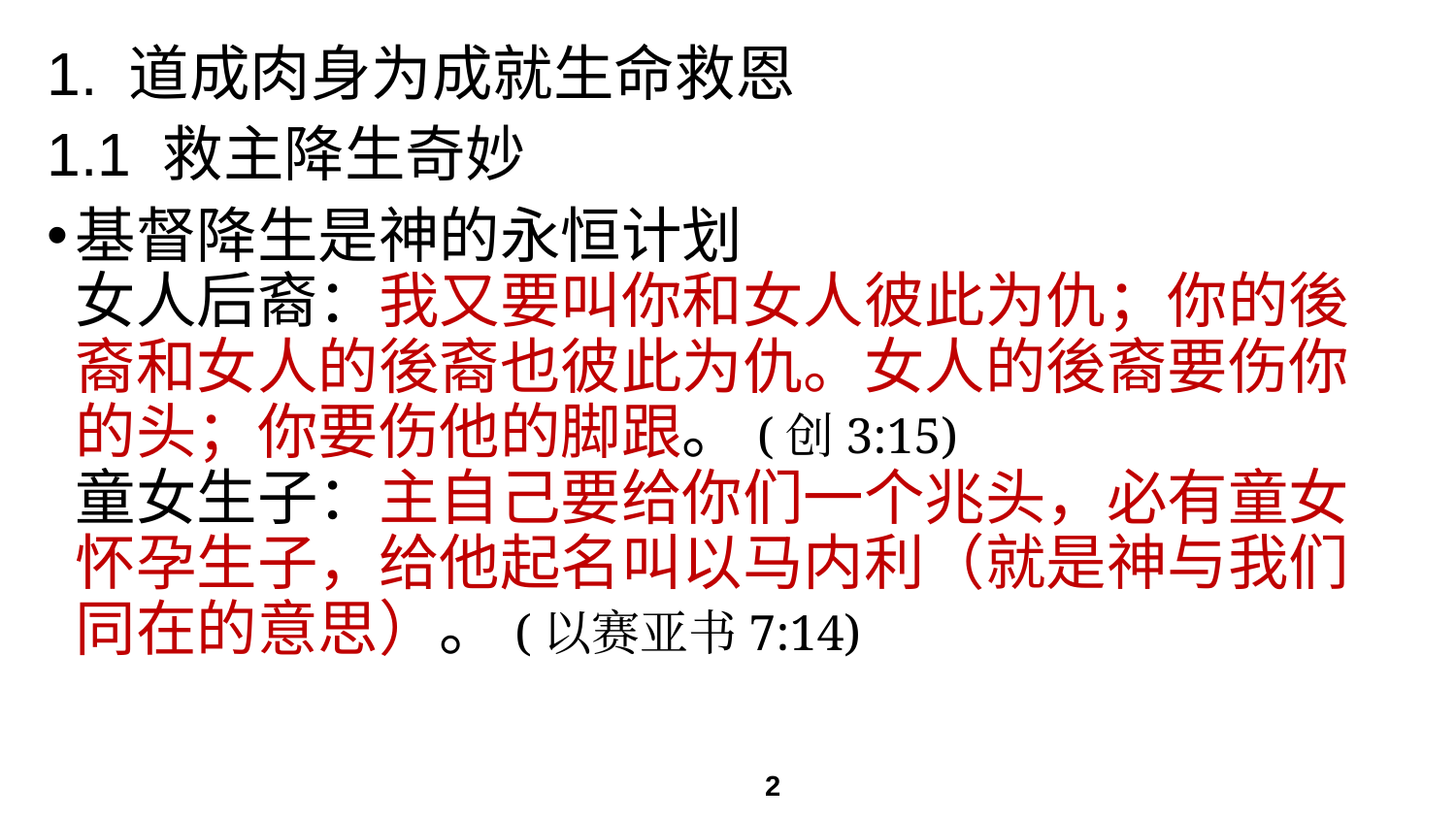

# 1. 道成肉身为成就生命救恩
1.1 救主降生奇妙
基督降生是神的永恒计划
女人后裔：我又要叫你和女人彼此为仇；你的後裔和女人的後裔也彼此为仇。女人的後裔要伤你的头；你要伤他的脚跟。(创3:15)
童女生子：主自己要给你们一个兆头，必有童女怀孕生子，给他起名叫以马内利（就是神与我们同在的意思）。(以赛亚书7:14)
2